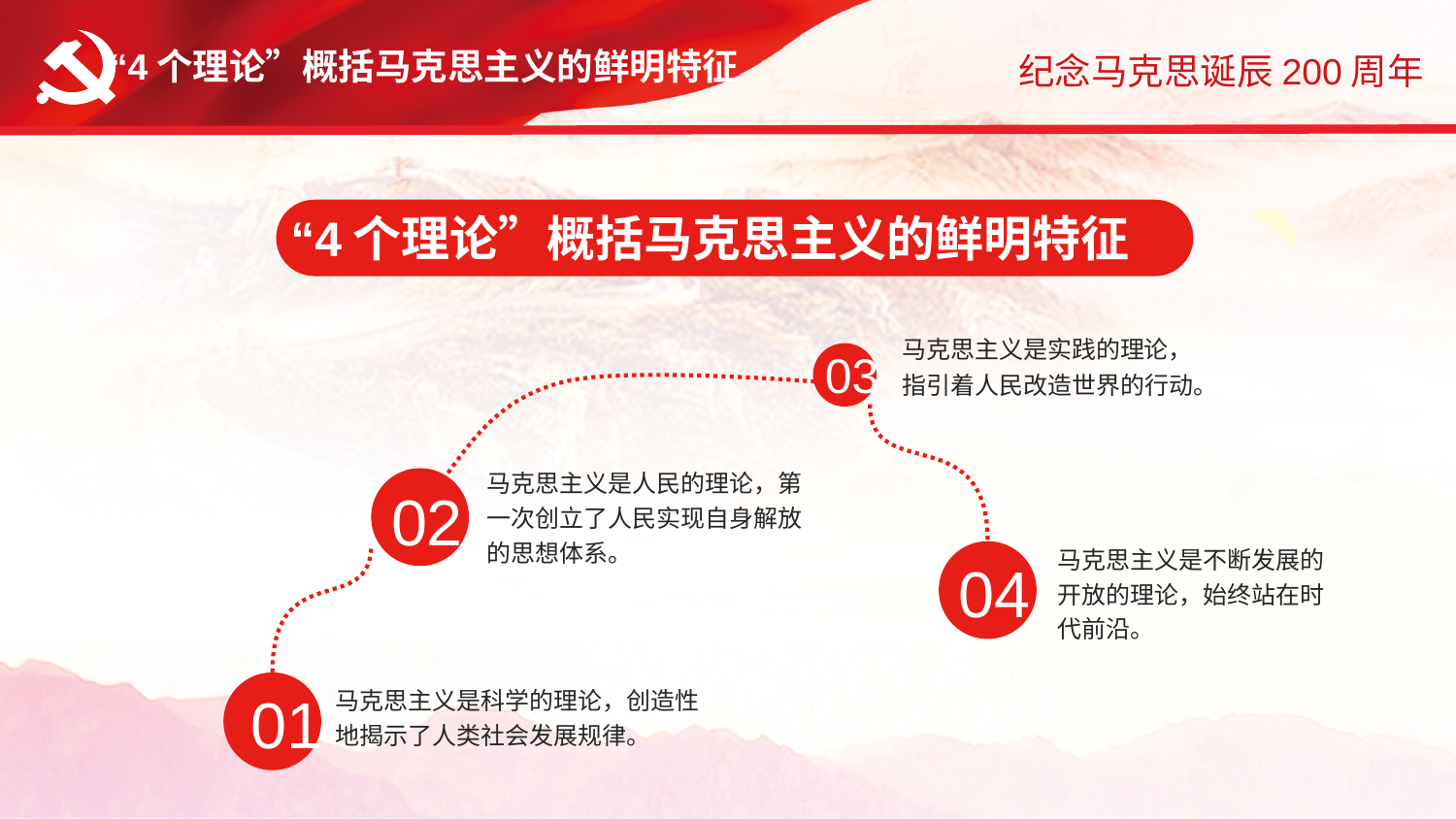

“4个理论”概括马克思主义的鲜明特征

“4个理论”概括马克思主义的鲜明特征
马克思主义是实践的理论，指引着人民改造世界的行动。

03

马克思主义是人民的理论，第一次创立了人民实现自身解放的思想体系。

02
马克思主义是不断发展的开放的理论，始终站在时代前沿。

04

01
马克思主义是科学的理论，创造性地揭示了人类社会发展规律。
字符延长可删除